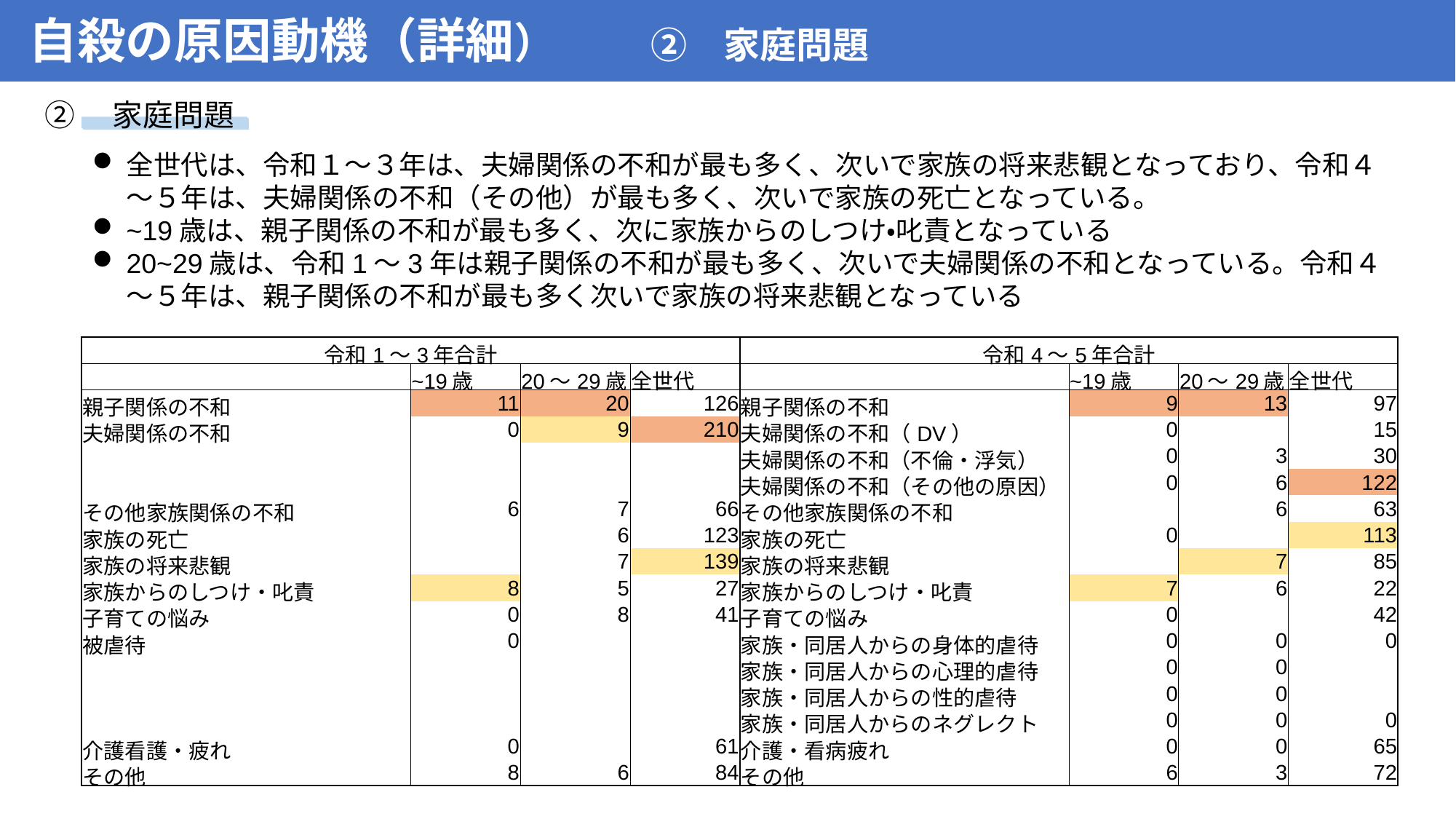

# 自殺の原因動機（詳細）　　 ②　家庭問題
②　家庭問題

全世代は、令和１～３年は、夫婦関係の不和が最も多く、次いで家族の将来悲観となっており、令和４～５年は、夫婦関係の不和（その他）が最も多く、次いで家族の死亡となっている。
~19歳は、親子関係の不和が最も多く、次に家族からのしつけ・叱責となっている
20~29歳は、令和1～3年は親子関係の不和が最も多く、次いで夫婦関係の不和となっている。令和４～５年は、親子関係の不和が最も多く次いで家族の将来悲観となっている
| 令和1～3年合計 |  |  |  |  |  | 令和4～5年合計 |  |  |  |  |  |
| --- | --- | --- | --- | --- | --- | --- | --- | --- | --- | --- | --- |
|  |  |  | ~19歳 | 20～29歳 | 全世代 |  |  |  | ~19歳 | 20～29歳 | 全世代 |
| 親子関係の不和 |  |  | 11 | 20 | 126 | 親子関係の不和 |  |  | 9 | 13 | 97 |
| 夫婦関係の不和 |  |  | 0 | 9 | 210 | 夫婦関係の不和（DV） |  |  | 0 |  | 15 |
|  |  |  |  |  |  | 夫婦関係の不和（不倫・浮気） |  |  | 0 | 3 | 30 |
|  |  |  |  |  |  | 夫婦関係の不和（その他の原因） |  |  | 0 | 6 | 122 |
| その他家族関係の不和 |  |  | 6 | 7 | 66 | その他家族関係の不和 |  |  |  | 6 | 63 |
| 家族の死亡 |  |  |  | 6 | 123 | 家族の死亡 |  |  | 0 |  | 113 |
| 家族の将来悲観 |  |  |  | 7 | 139 | 家族の将来悲観 |  |  |  | 7 | 85 |
| 家族からのしつけ・叱責 |  |  | 8 | 5 | 27 | 家族からのしつけ・叱責 |  |  | 7 | 6 | 22 |
| 子育ての悩み |  |  | 0 | 8 | 41 | 子育ての悩み |  |  | 0 |  | 42 |
| 被虐待 |  |  | 0 |  |  | 家族・同居人からの身体的虐待 |  |  | 0 | 0 | 0 |
|  |  |  |  |  |  | 家族・同居人からの心理的虐待 |  |  | 0 | 0 |  |
|  |  |  |  |  |  | 家族・同居人からの性的虐待 |  |  | 0 | 0 |  |
|  |  |  |  |  |  | 家族・同居人からのネグレクト |  |  | 0 | 0 | 0 |
| 介護看護・疲れ |  |  | 0 |  | 61 | 介護・看病疲れ |  |  | 0 | 0 | 65 |
| その他 |  |  | 8 | 6 | 84 | その他 |  |  | 6 | 3 | 72 |